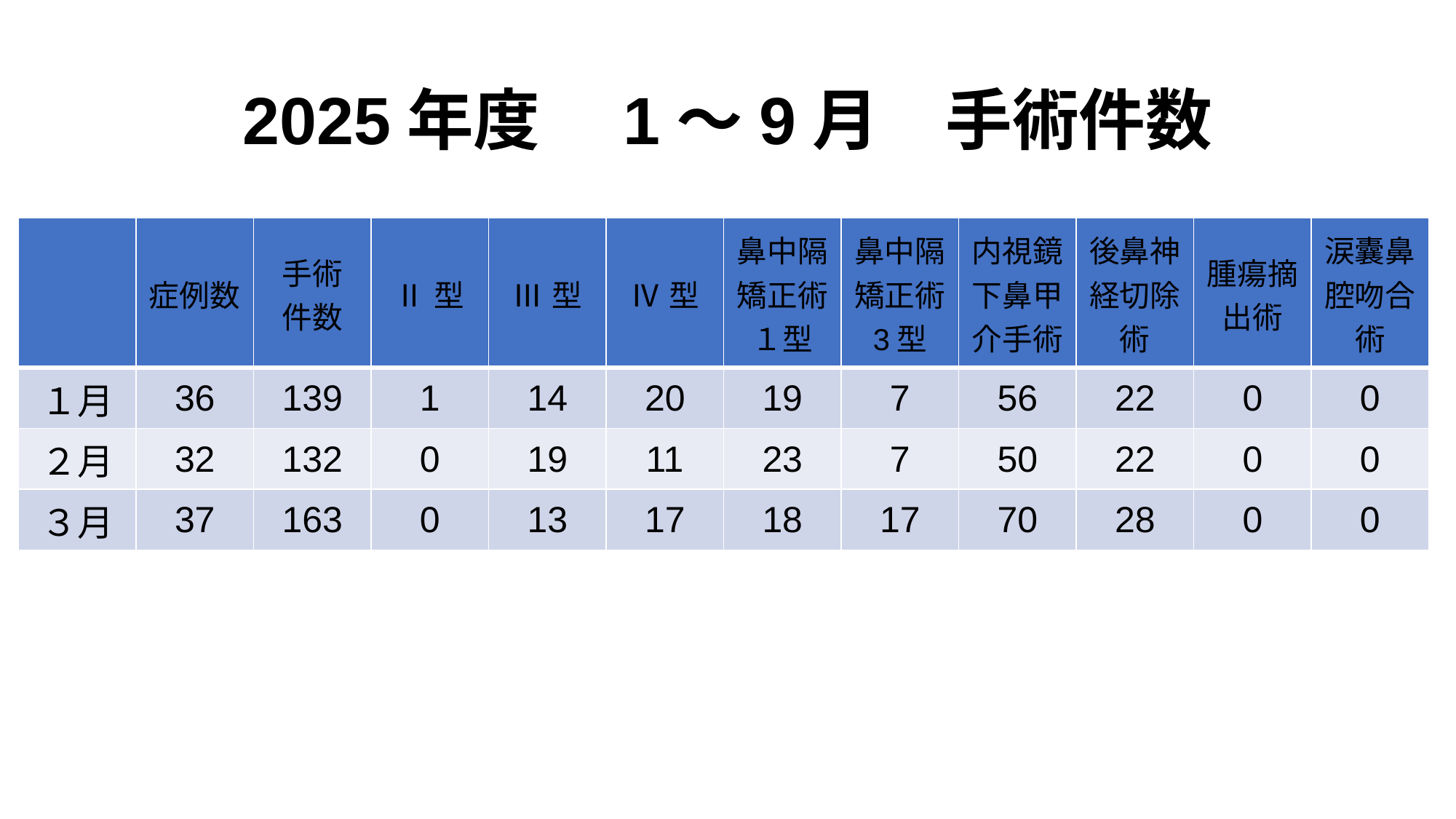

# 2025年度　1〜9月　手術件数
|  | 症例数 | 手術 件数 | Ⅱ型 | Ⅲ型 | Ⅳ型 | 鼻中隔矯正術 １型 | 鼻中隔矯正術 3型 | 内視鏡下鼻甲介手術 | 後鼻神経切除術 | 腫瘍摘出術 | 涙囊鼻腔吻合術 |
| --- | --- | --- | --- | --- | --- | --- | --- | --- | --- | --- | --- |
| １月 | 36 | 139 | 1 | 14 | 20 | 19 | 7 | 56 | 22 | 0 | 0 |
| ２月 | 32 | 132 | 0 | 19 | 11 | 23 | 7 | 50 | 22 | 0 | 0 |
| ３月 | 37 | 163 | 0 | 13 | 17 | 18 | 17 | 70 | 28 | 0 | 0 |